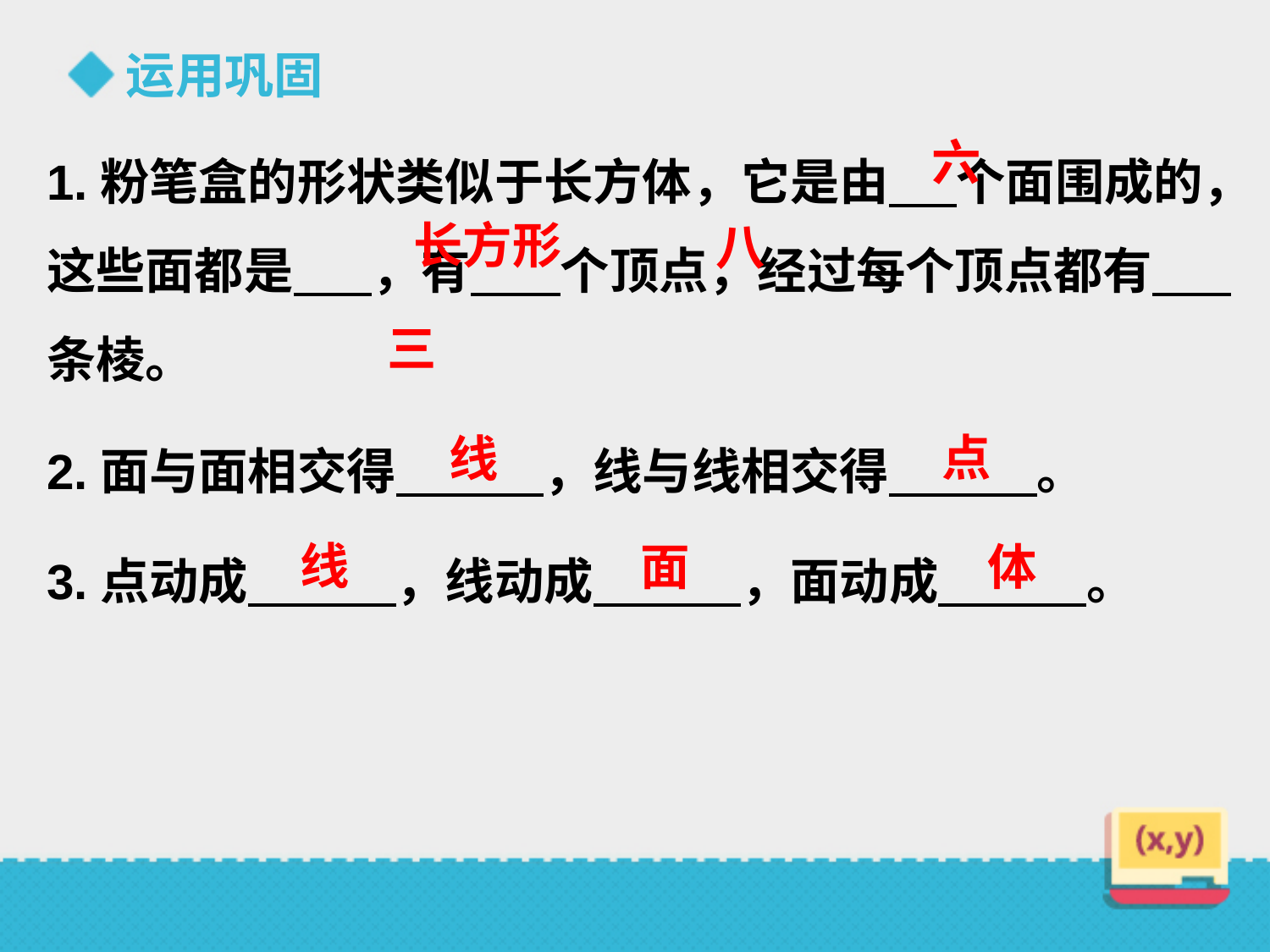

运用巩固
1.粉笔盒的形状类似于长方体，它是由      个面围成的，这些面都是       ，有        个顶点，经过每个顶点都有        条棱。
六
长方形
八
三
2.面与面相交得　　　，线与线相交得　　　。
点
线
3.点动成　　　，线动成　　　，面动成　　　。
线
面
体